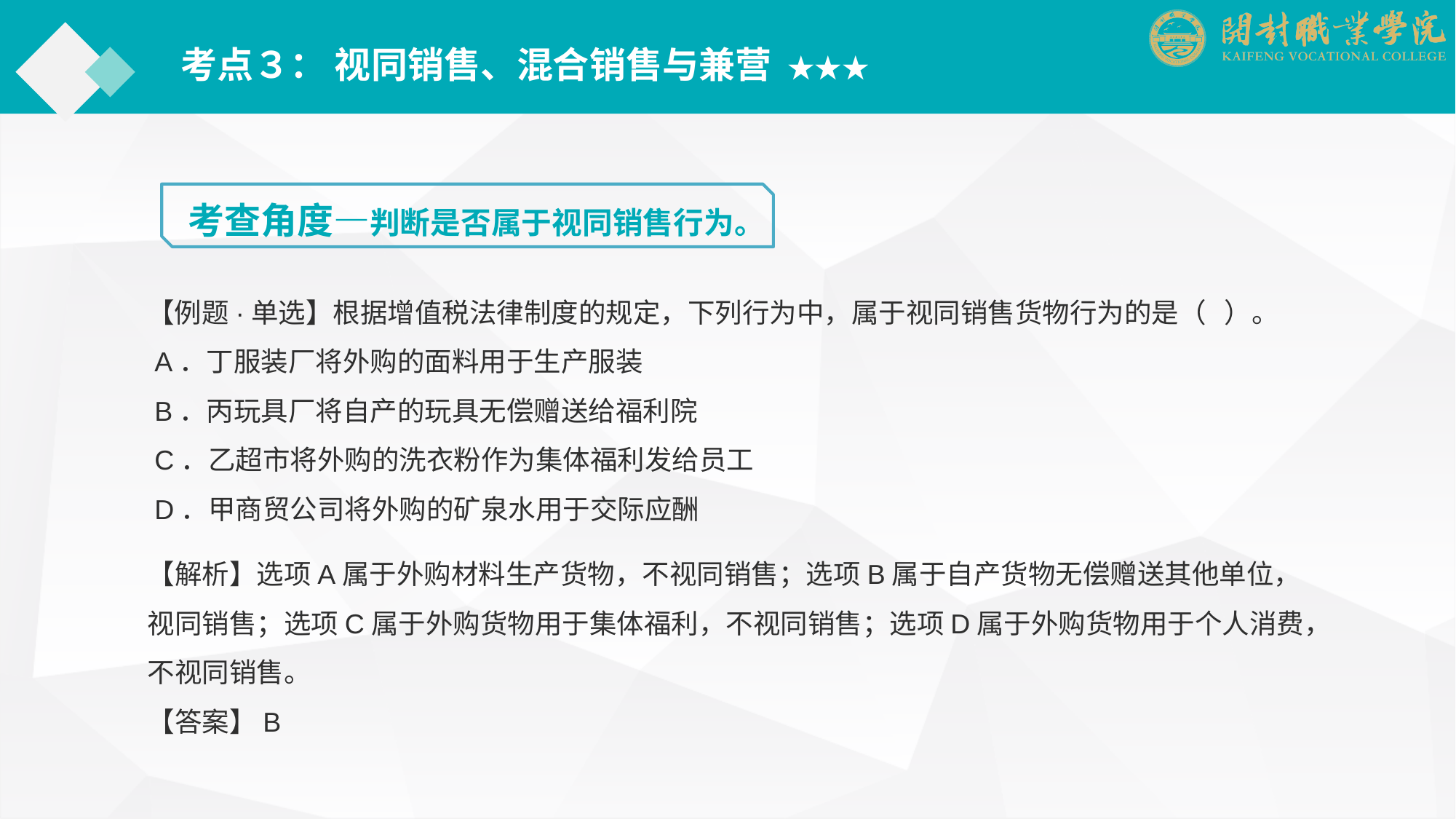

考点３： 视同销售、混合销售与兼营  ★★★
考查角度—判断是否属于视同销售行为。

【例题·单选】根据增值税法律制度的规定，下列行为中，属于视同销售货物行为的是（   ）。
 A．丁服装厂将外购的面料用于生产服装
 B．丙玩具厂将自产的玩具无偿赠送给福利院
 C．乙超市将外购的洗衣粉作为集体福利发给员工
 D．甲商贸公司将外购的矿泉水用于交际应酬
【解析】选项A属于外购材料生产货物，不视同销售；选项B属于自产货物无偿赠送其他单位，视同销售；选项C属于外购货物用于集体福利，不视同销售；选项D属于外购货物用于个人消费，不视同销售。
【答案】B